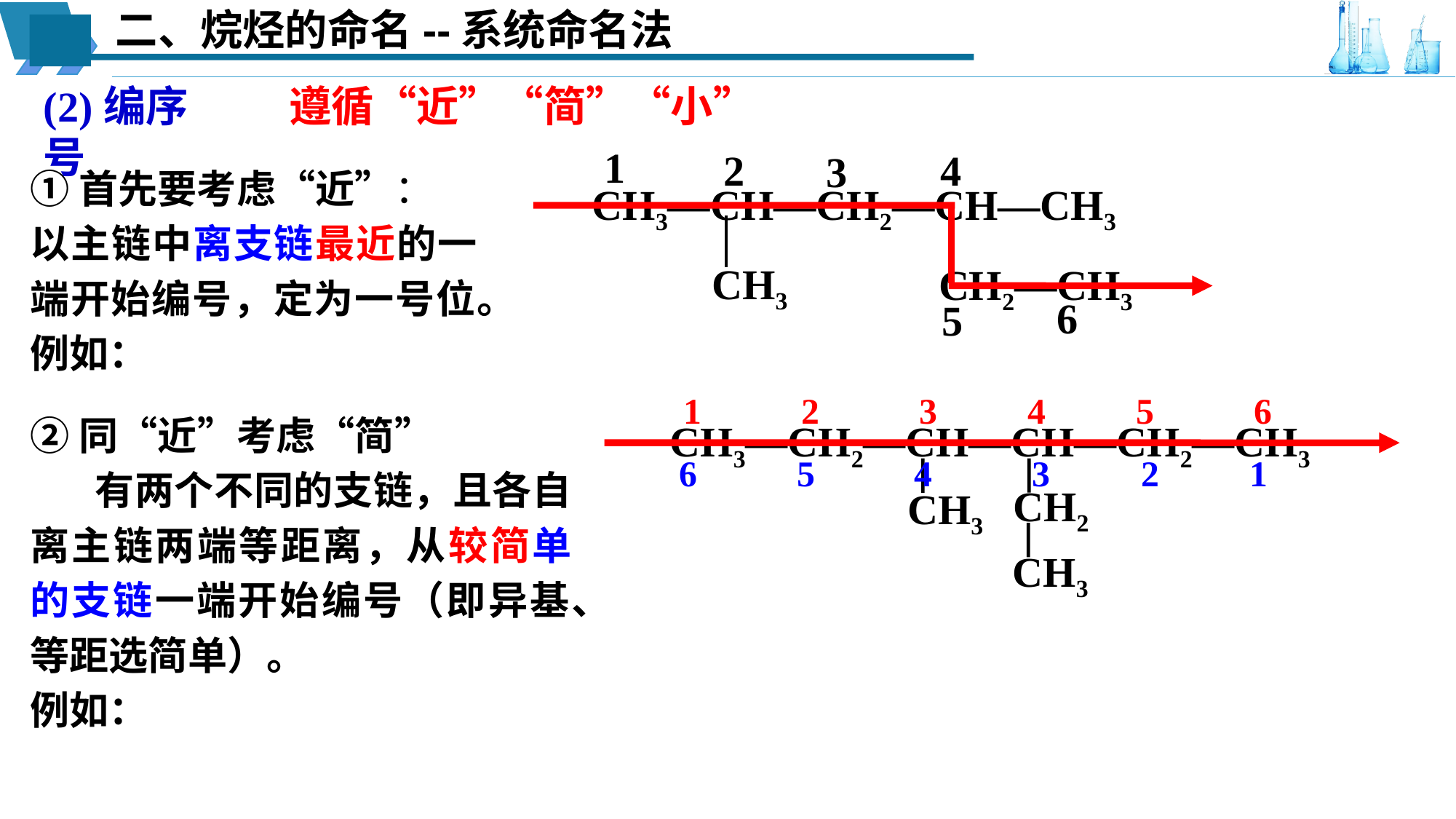

二、烷烃的命名--系统命名法

(2)编序号
遵循“近”“简”“小”
1
4
2
3
CH3—CH—CH2—CH—CH3
CH3
CH2—CH3

6
5
①首先要考虑“近”：
以主链中离支链最近的一端开始编号，定为一号位。例如：
 1           2           3          4          5           6
②同“近”考虑“简”
      有两个不同的支链，且各自离主链两端等距离，从较简单的支链一端开始编号（即异基、等距选简单）。
例如：
CH3—CH2—CH—CH—CH2—CH3

CH2
CH3

CH3

 6           5           4           3          2          1